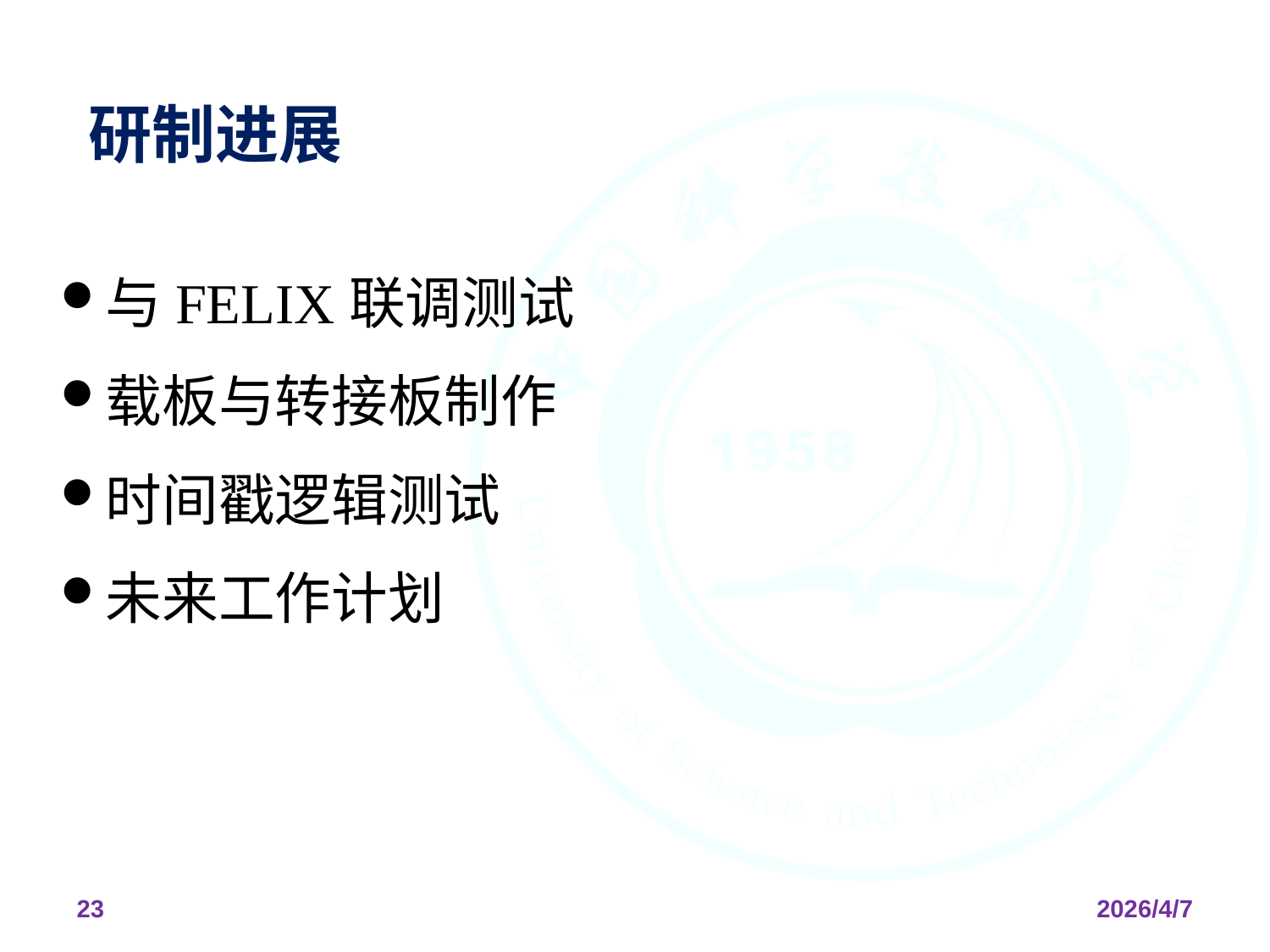

# 研制进展
与FELIX联调测试
载板与转接板制作
时间戳逻辑测试
未来工作计划

23
2026/4/7